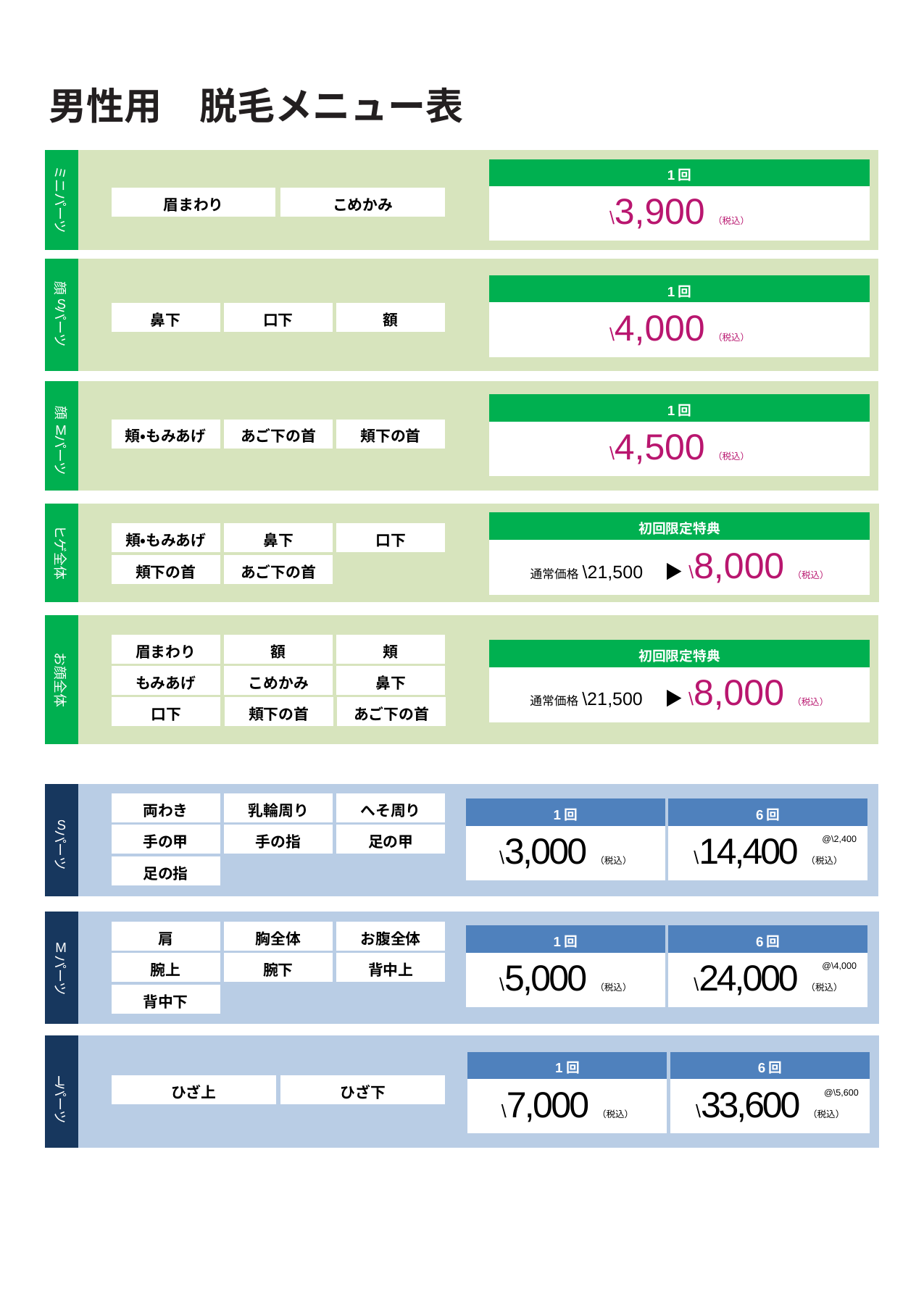

# 男性用　脱毛メニュー表
|  |
| --- |
|  |
| --- |
| 1回 |
| --- |
| \3,900（税込） |
ミニパーツ
| 眉まわり |
| --- |
| こめかみ |
| --- |
|  |
| --- |
|  |
| --- |
| 1回 |
| --- |
| \4,000（税込） |
顔
S
| 鼻下 |
| --- |
| 口下 |
| --- |
| 額 |
| --- |
パーツ
|  |
| --- |
|  |
| --- |
| 1回 |
| --- |
| \4,500（税込） |
顔
| 頬・もみあげ |
| --- |
| あご下の首 |
| --- |
| 頬下の首 |
| --- |
M
パーツ
|  |
| --- |
|  |
| --- |
| 初回限定特典 |
| --- |
| 通常価格\21,500　▶\8,000（税込） |
| 頬・もみあげ |
| --- |
| 鼻下 |
| --- |
| 口下 |
| --- |
ヒゲ全体
| 頬下の首 |
| --- |
| あご下の首 |
| --- |
|  |
| --- |
|  |
| --- |
| 眉まわり |
| --- |
| 額 |
| --- |
| 頬 |
| --- |
| 初回限定特典 |
| --- |
| 通常価格\21,500　▶\8,000（税込） |
お顔全体
| もみあげ |
| --- |
| こめかみ |
| --- |
| 鼻下 |
| --- |
| 口下 |
| --- |
| 頬下の首 |
| --- |
| あご下の首 |
| --- |
|  |
| --- |
|  |
| --- |
| 両わき |
| --- |
| 乳輪周り |
| --- |
| へそ周り |
| --- |
| 1回 |
| --- |
| \3,000（税込） |
| 6回 |
| --- |
| \14,400（税込） |
S
| 手の甲 |
| --- |
| 手の指 |
| --- |
| 足の甲 |
| --- |
パーツ
@\2,400
| 足の指 |
| --- |
|  |
| --- |
|  |
| --- |
| 肩 |
| --- |
| 胸全体 |
| --- |
| お腹全体 |
| --- |
| 1回 |
| --- |
| \5,000（税込） |
| 6回 |
| --- |
| \24,000（税込） |
M
| 腕上 |
| --- |
| 腕下 |
| --- |
| 背中上 |
| --- |
パーツ
@\4,000
| 背中下 |
| --- |
|  |
| --- |
|  |
| --- |
| 1回 |
| --- |
| \7,000（税込） |
| 6回 |
| --- |
| \33,600（税込） |
| ひざ上 |
| --- |
| ひざ下 |
| --- |
L
@\5,600
パーツ